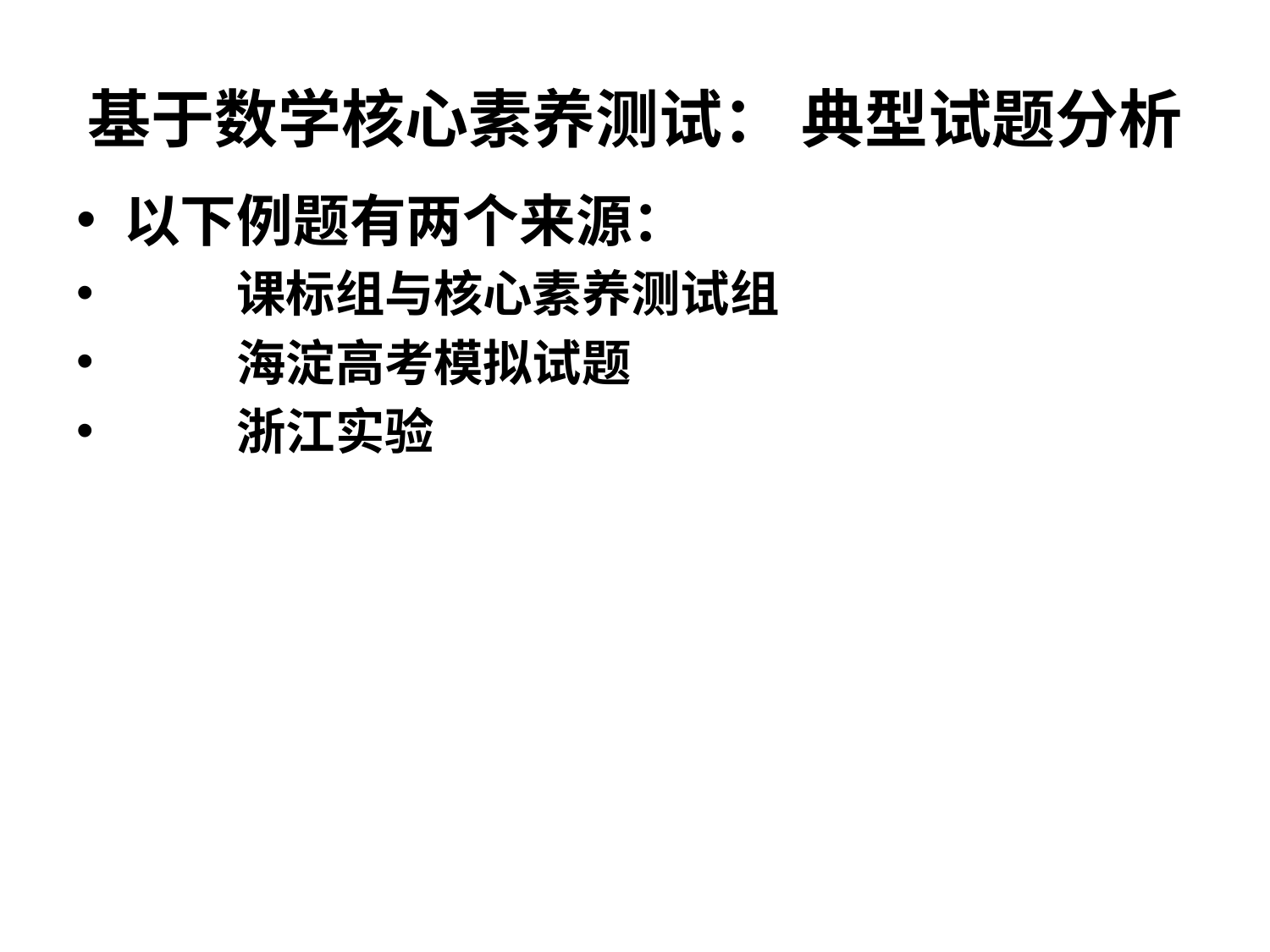

# 基于数学核心素养测试： 典型试题分析
以下例题有两个来源：
         课标组与核心素养测试组
         海淀高考模拟试题
         浙江实验